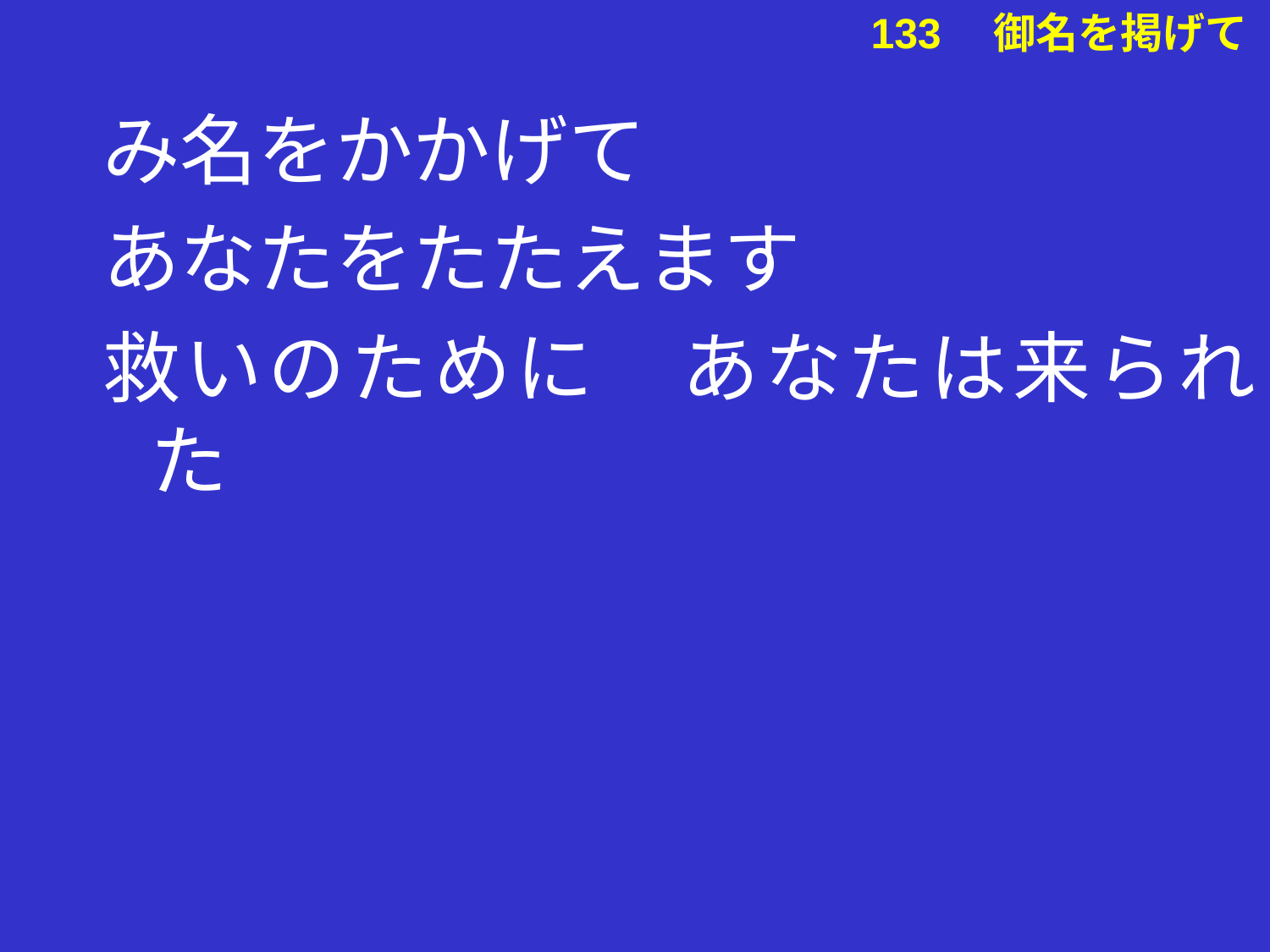

み名をかかげて
あなたをたたえます
救いのために　あなたは来られた

# 133　御名を掲げて